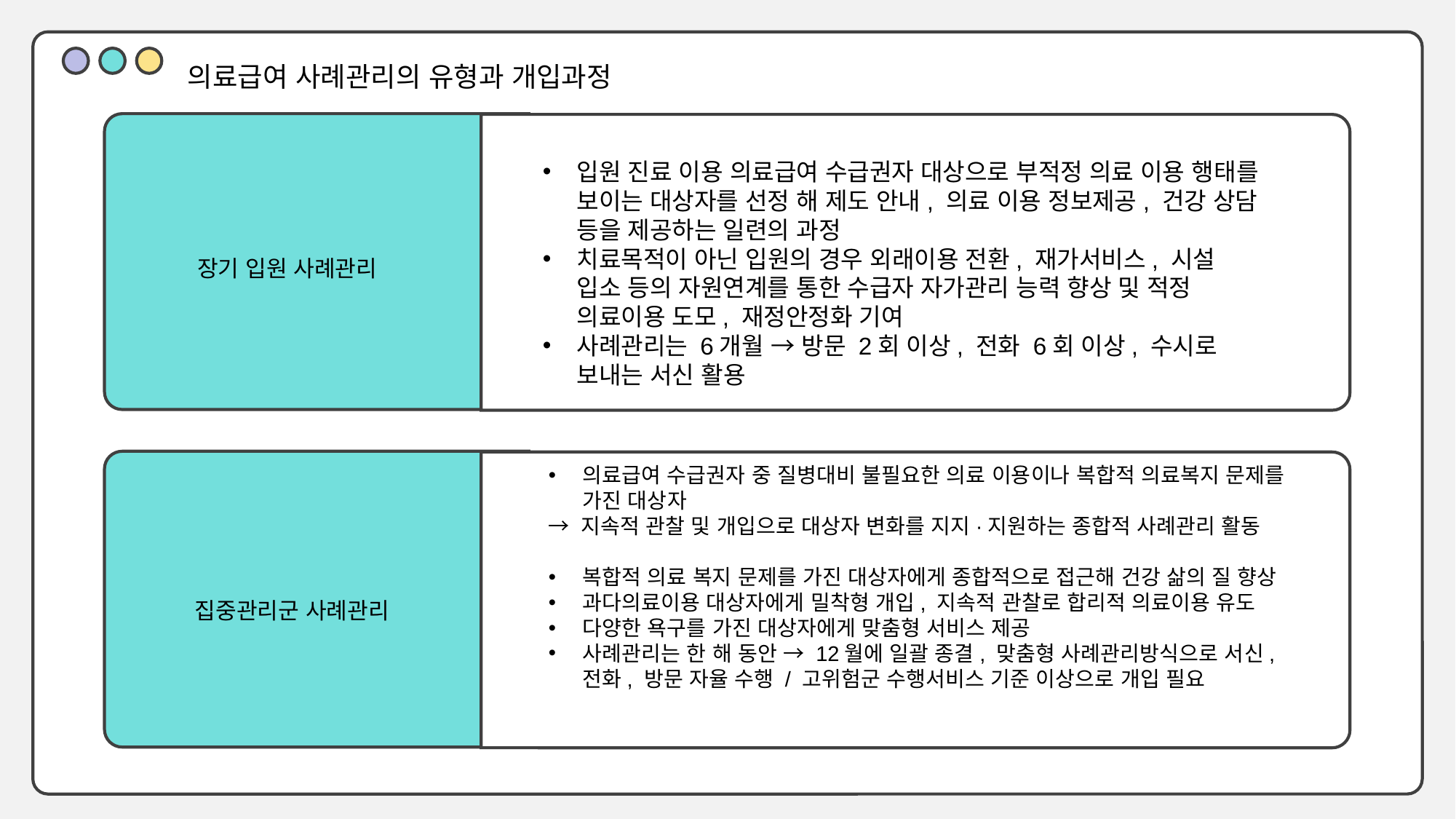

의료급여 사례관리의 유형과 개입과정

입원 진료 이용 의료급여 수급권자 대상으로 부적정 의료 이용 행태를 보이는 대상자를 선정 해 제도 안내, 의료 이용 정보제공, 건강 상담 등을 제공하는 일련의 과정
치료목적이 아닌 입원의 경우 외래이용 전환, 재가서비스, 시설 입소 등의 자원연계를 통한 수급자 자가관리 능력 향상 및 적정 의료이용 도모, 재정안정화 기여
사례관리는 6개월 → 방문 2회 이상, 전화 6회 이상, 수시로 보내는 서신 활용
장기 입원 사례관리

의료급여 수급권자 중 질병대비 불필요한 의료 이용이나 복합적 의료복지 문제를 가진 대상자
→ 지속적 관찰 및 개입으로 대상자 변화를 지지·지원하는 종합적 사례관리 활동

복합적 의료 복지 문제를 가진 대상자에게 종합적으로 접근해 건강 삶의 질 향상
과다의료이용 대상자에게 밀착형 개입, 지속적 관찰로 합리적 의료이용 유도
다양한 욕구를 가진 대상자에게 맞춤형 서비스 제공
사례관리는 한 해 동안 → 12월에 일괄 종결, 맞춤형 사례관리방식으로 서신, 전화, 방문 자율 수행 / 고위험군 수행서비스 기준 이상으로 개입 필요

“
집중관리군 사례관리